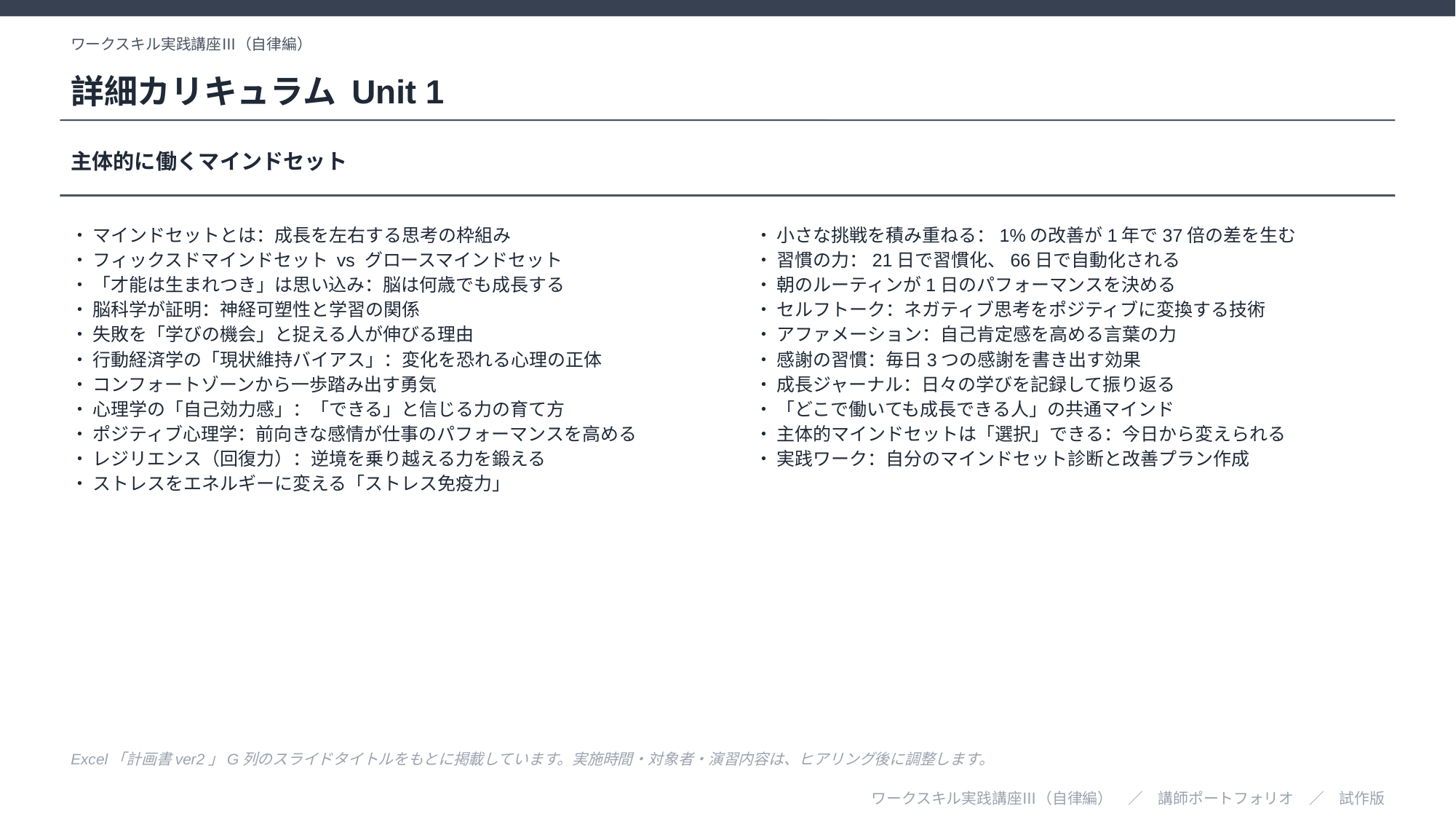

ワークスキル実践講座Ⅲ（自律編）
詳細カリキュラム Unit 1

主体的に働くマインドセット

・ マインドセットとは：成長を左右する思考の枠組み
・ フィックスドマインドセット vs グロースマインドセット
・ 「才能は生まれつき」は思い込み：脳は何歳でも成長する
・ 脳科学が証明：神経可塑性と学習の関係
・ 失敗を「学びの機会」と捉える人が伸びる理由
・ 行動経済学の「現状維持バイアス」：変化を恐れる心理の正体
・ コンフォートゾーンから一歩踏み出す勇気
・ 心理学の「自己効力感」：「できる」と信じる力の育て方
・ ポジティブ心理学：前向きな感情が仕事のパフォーマンスを高める
・ レジリエンス（回復力）：逆境を乗り越える力を鍛える
・ ストレスをエネルギーに変える「ストレス免疫力」
・ 小さな挑戦を積み重ねる：1%の改善が1年で37倍の差を生む
・ 習慣の力：21日で習慣化、66日で自動化される
・ 朝のルーティンが1日のパフォーマンスを決める
・ セルフトーク：ネガティブ思考をポジティブに変換する技術
・ アファメーション：自己肯定感を高める言葉の力
・ 感謝の習慣：毎日3つの感謝を書き出す効果
・ 成長ジャーナル：日々の学びを記録して振り返る
・ 「どこで働いても成長できる人」の共通マインド
・ 主体的マインドセットは「選択」できる：今日から変えられる
・ 実践ワーク：自分のマインドセット診断と改善プラン作成
Excel「計画書ver2」G列のスライドタイトルをもとに掲載しています。実施時間・対象者・演習内容は、ヒアリング後に調整します。
ワークスキル実践講座Ⅲ（自律編）　／　講師ポートフォリオ　／　試作版